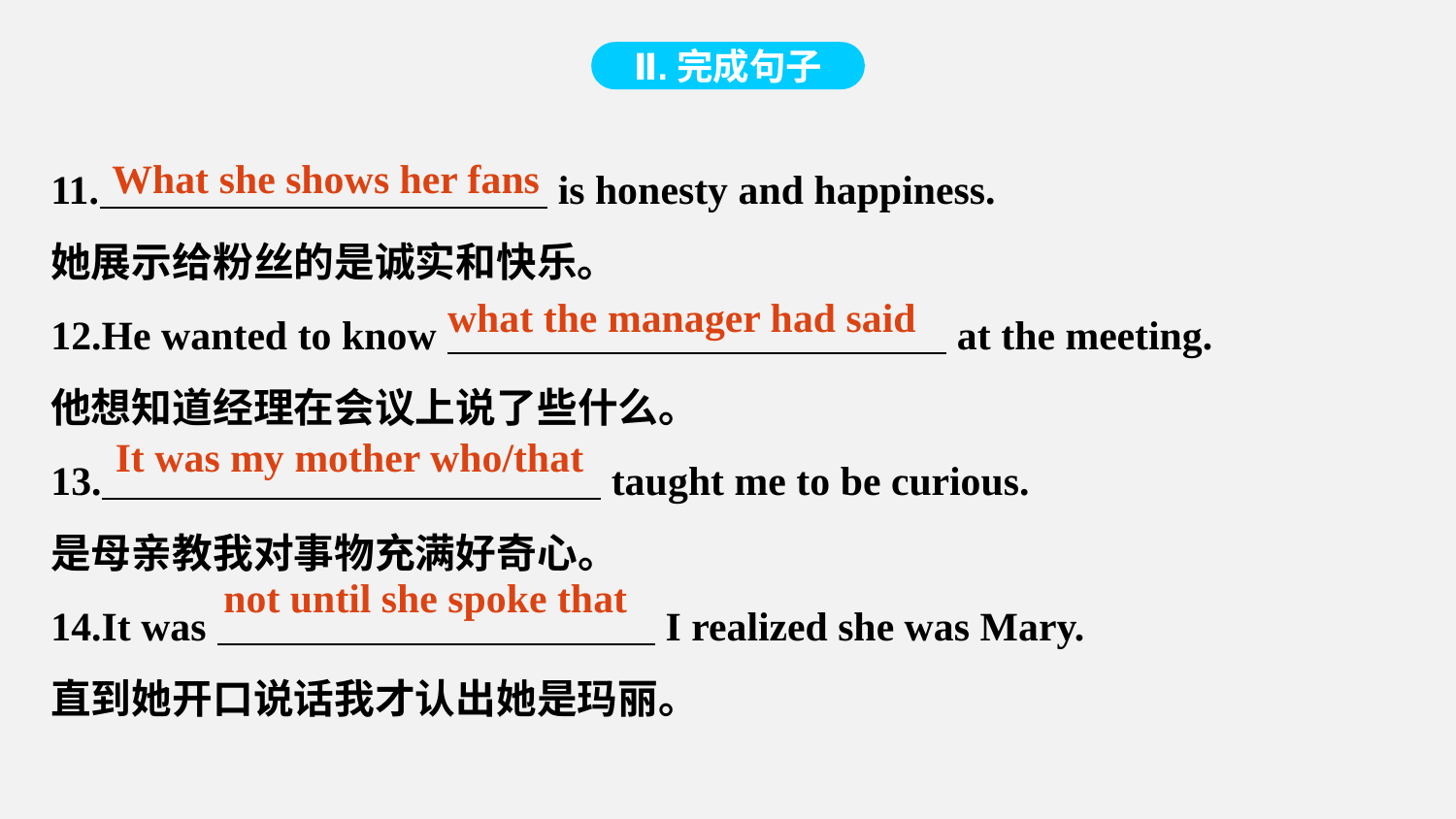

Ⅱ.完成句子
11.                                             is honesty and happiness.
她展示给粉丝的是诚实和快乐。
12.He wanted to know                                                   at the meeting.
他想知道经理在会议上说了些什么。
13.                                                  taught me to be curious.
是母亲教我对事物充满好奇心。
14.It was                                             I realized she was Mary.
直到她开口说话我才认出她是玛丽。
What she shows her fans
what the manager had said
It was my mother who/that
not until she spoke that